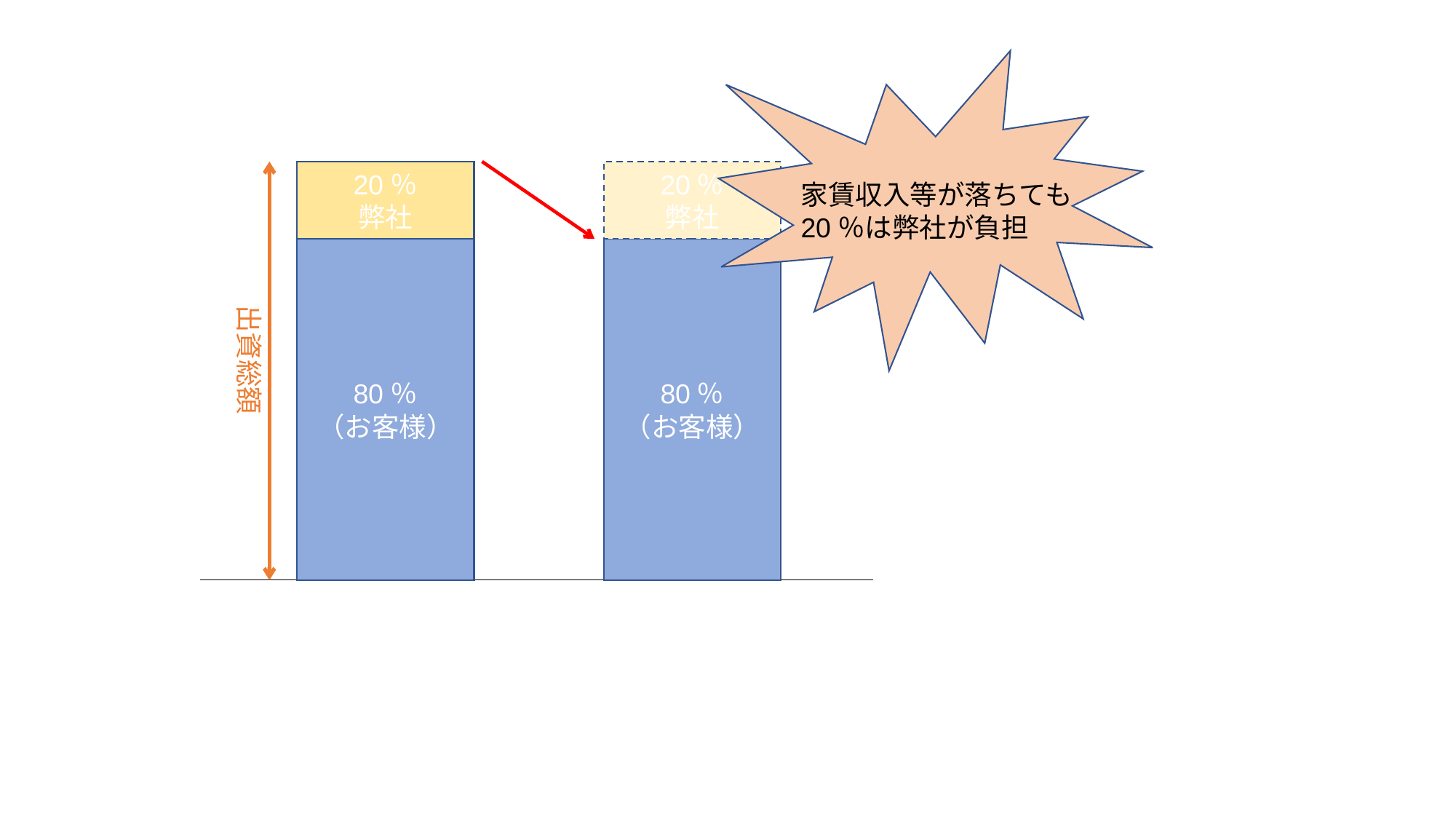

20％
弊社
20％
弊社
家賃収入等が落ちても
20％は弊社が負担
80％
（お客様）
80％
（お客様）
出資総額